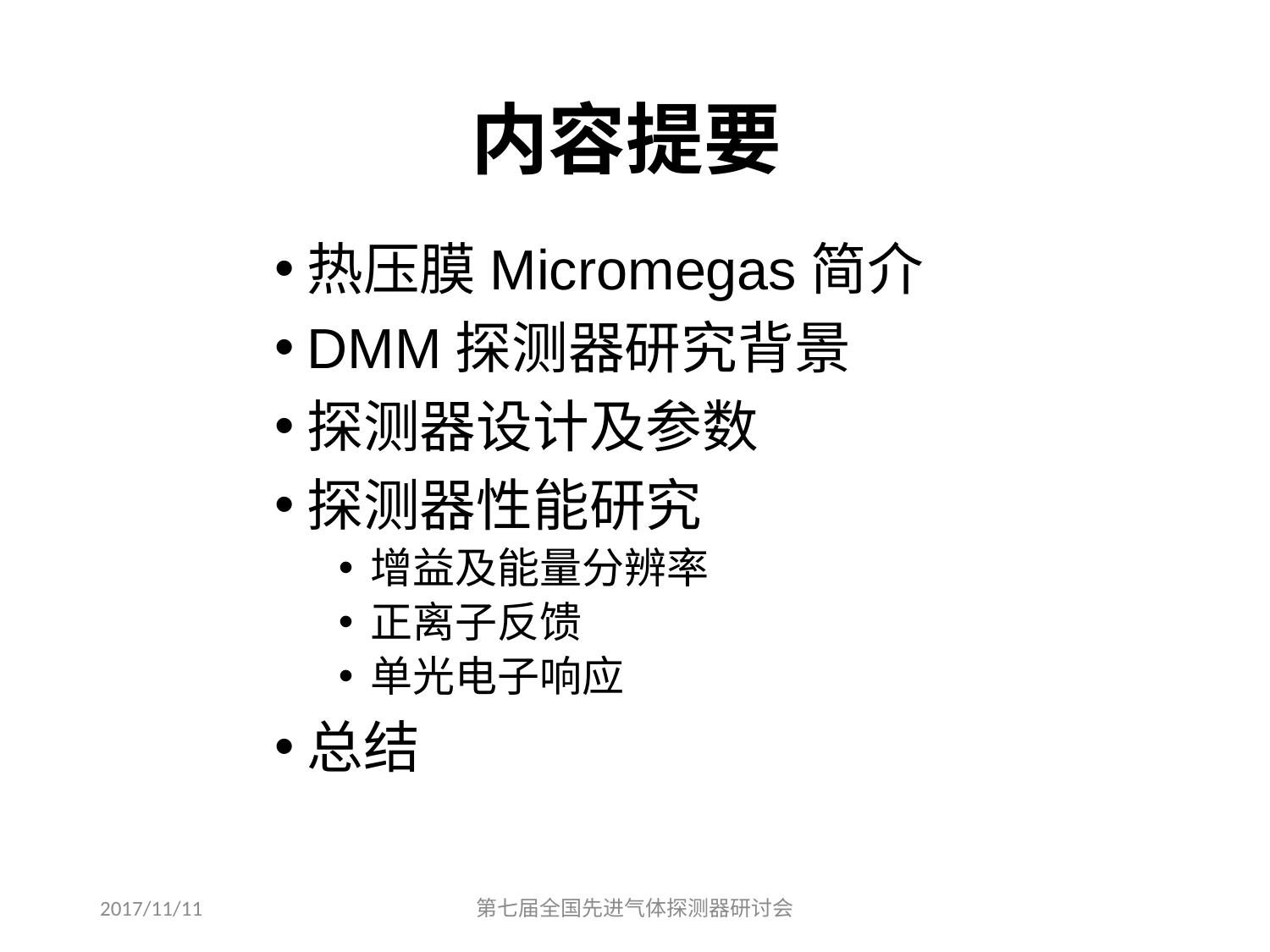

# 内容提要
热压膜Micromegas简介
DMM探测器研究背景
探测器设计及参数
探测器性能研究
增益及能量分辨率
正离子反馈
单光电子响应
总结

2017/11/11
第七届全国先进气体探测器研讨会
2